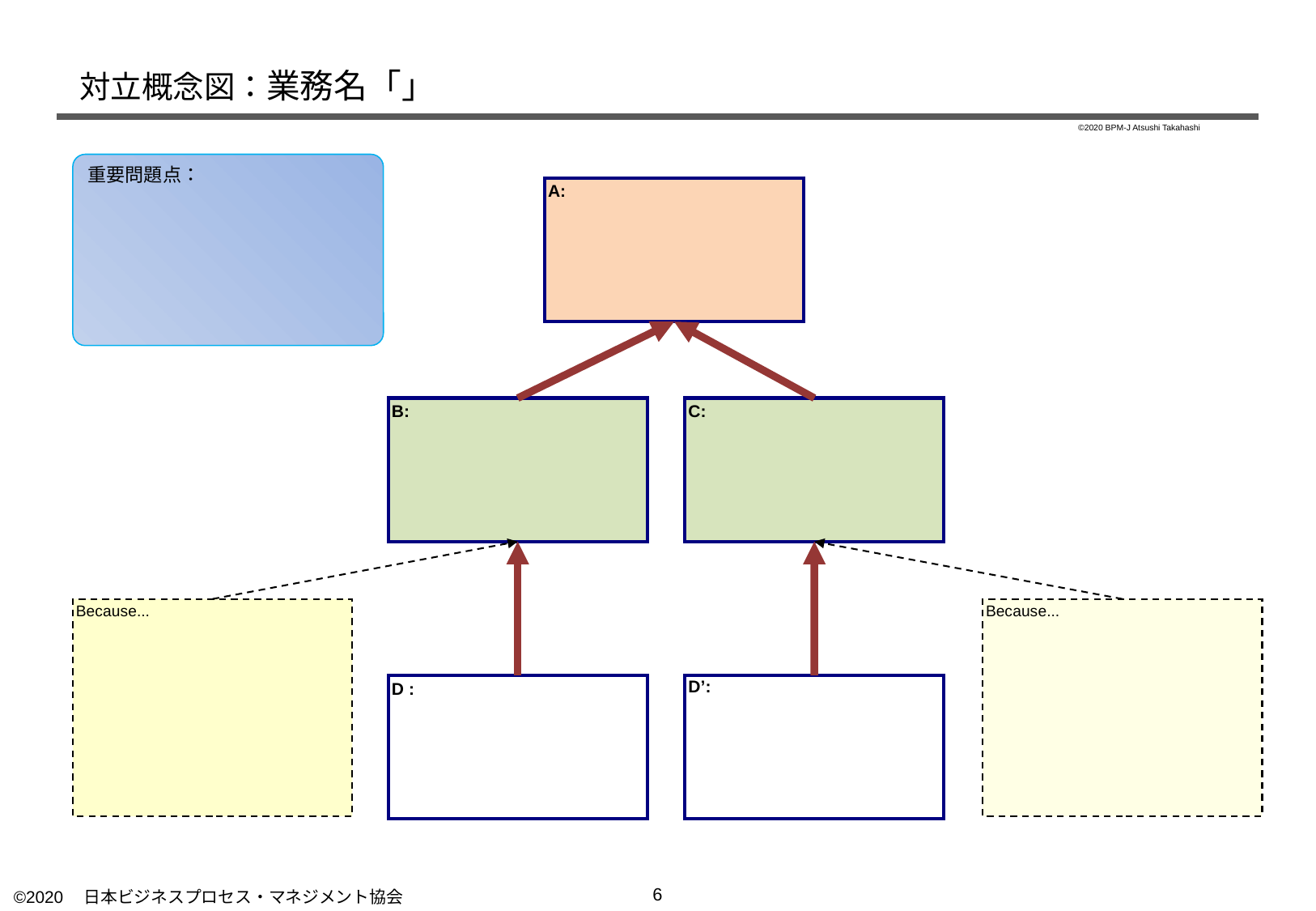

# 対立概念図：業務名「」
©2020 BPM-J Atsushi Takahashi
重要問題点：
A:
B:
C:
Because...

Because...
D :
D’:
6
©2020　日本ビジネスプロセス・マネジメント協会